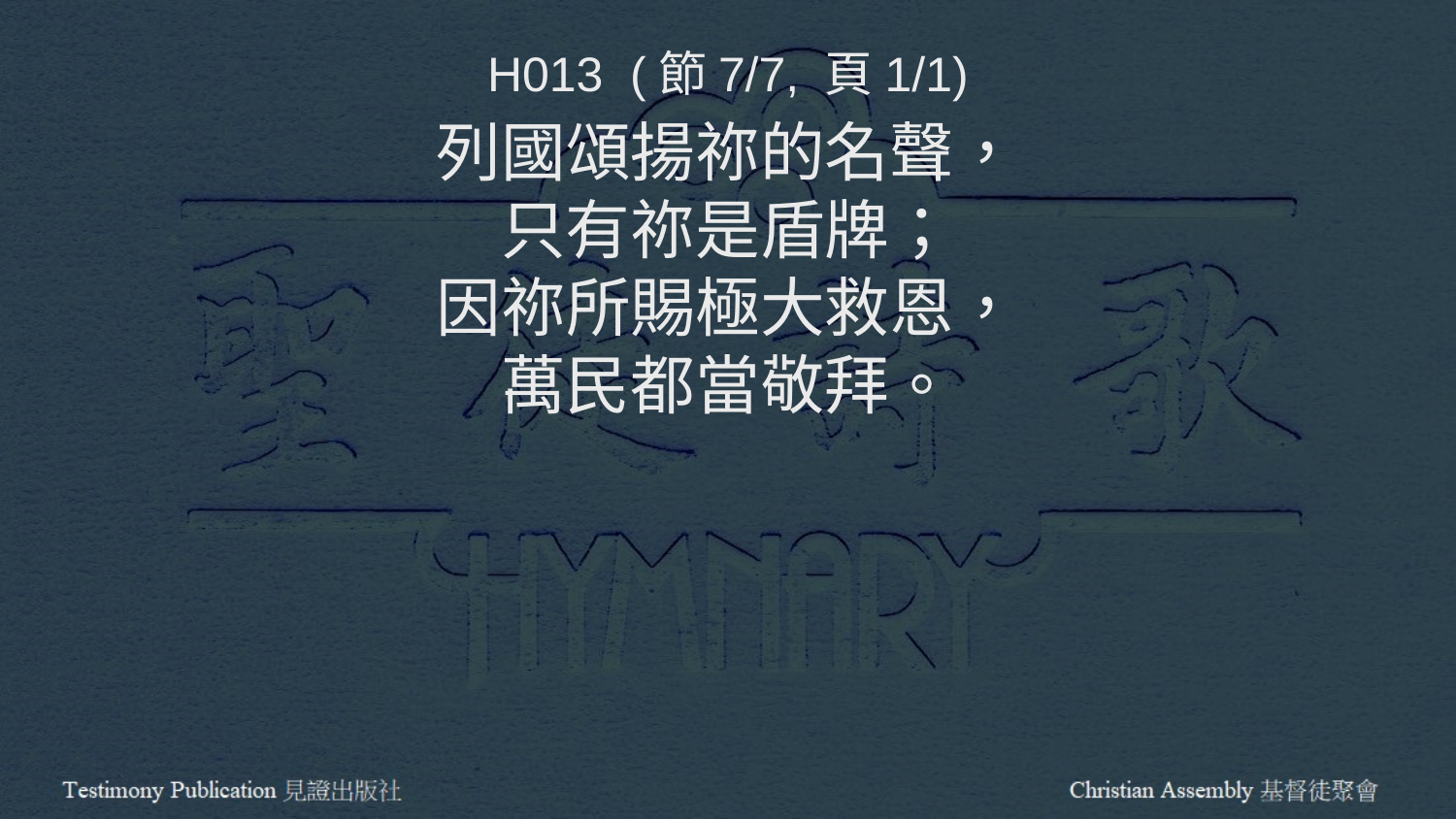

H013  (節7/7, 頁1/1)
列國頌揚祢的名聲，
只有祢是盾牌；
因祢所賜極大救恩，
萬民都當敬拜。